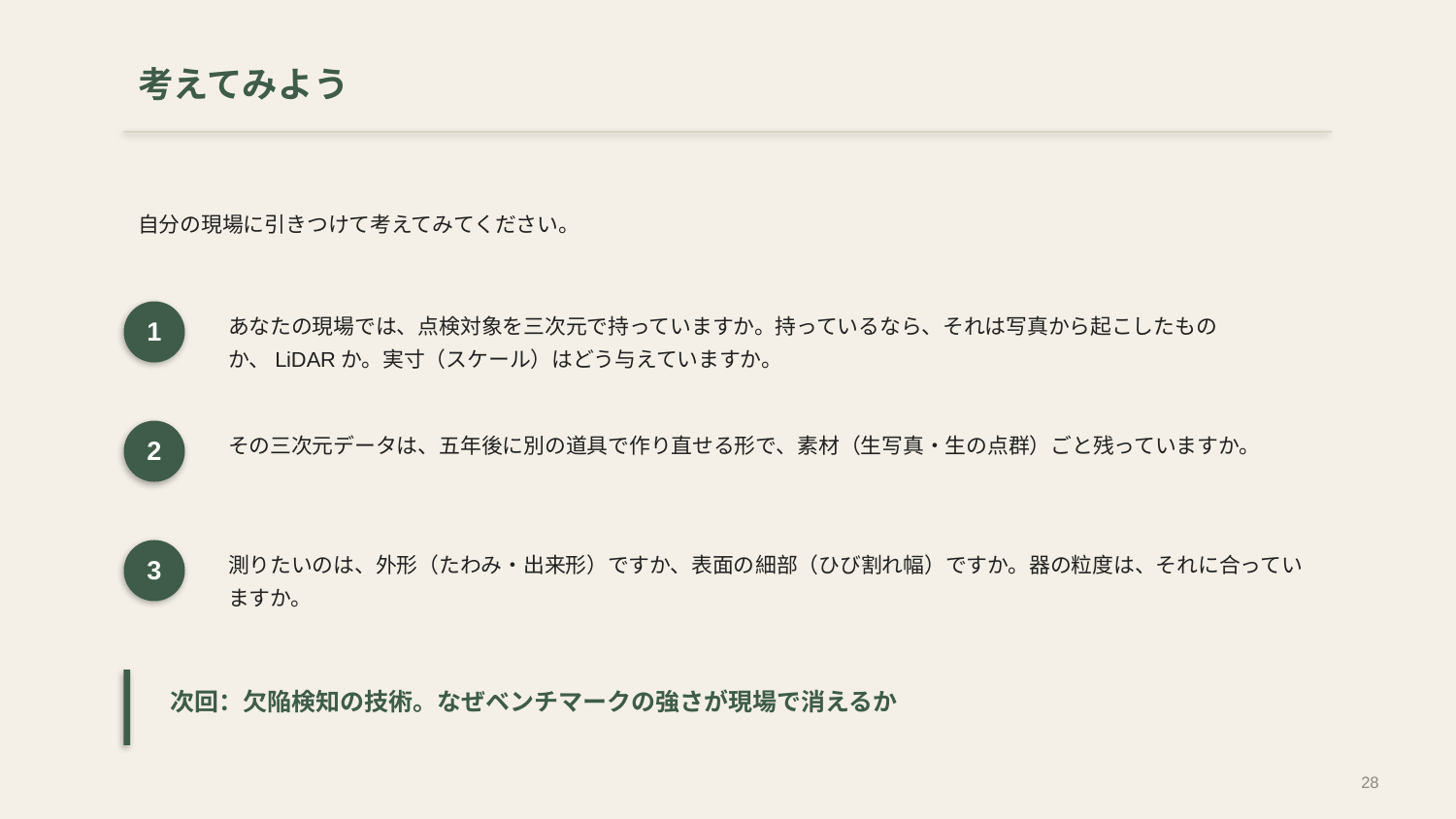

考えてみよう

自分の現場に引きつけて考えてみてください。
あなたの現場では、点検対象を三次元で持っていますか。持っているなら、それは写真から起こしたものか、LiDARか。実寸（スケール）はどう与えていますか。

1
その三次元データは、五年後に別の道具で作り直せる形で、素材（生写真・生の点群）ごと残っていますか。

2
測りたいのは、外形（たわみ・出来形）ですか、表面の細部（ひび割れ幅）ですか。器の粒度は、それに合っていますか。

3

次回：欠陥検知の技術。なぜベンチマークの強さが現場で消えるか
28